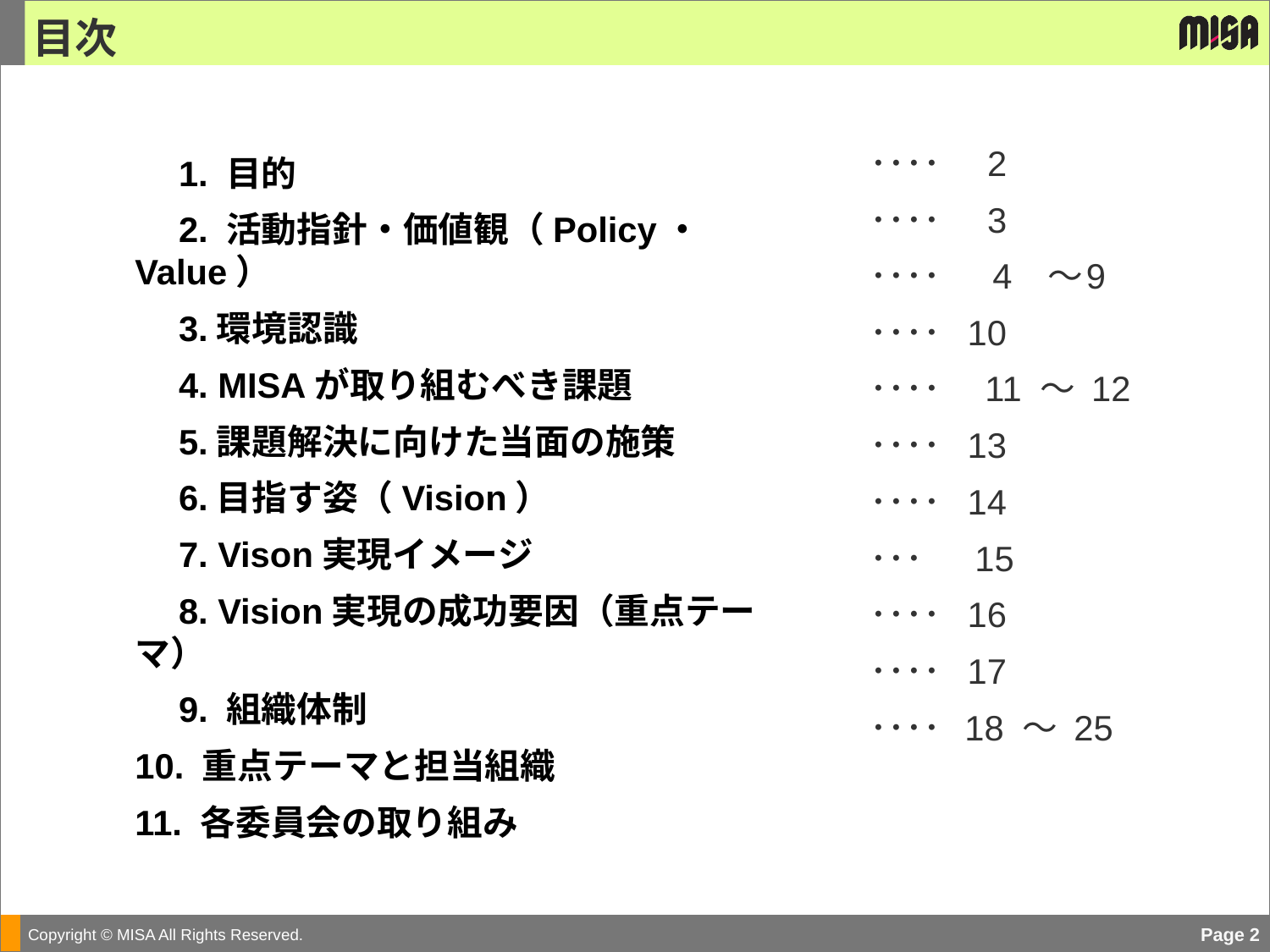

目次
････	2
････ 	3
････　 4	  ～	9
････ 	10
････　11 ～ 12
････ 	13
････ 	14
･･･ 　15
････ 	16
････ 	17
････   	18 ～ 25

　1. 目的
　2. 活動指針・価値観（Policy・Value）
　3.環境認識
　4. MISAが取り組むべき課題
　5.課題解決に向けた当面の施策
　6.目指す姿（Vision）
　7. Vison実現イメージ
　8. Vision実現の成功要因（重点テーマ）
　9. 組織体制
10. 重点テーマと担当組織
11. 各委員会の取り組み